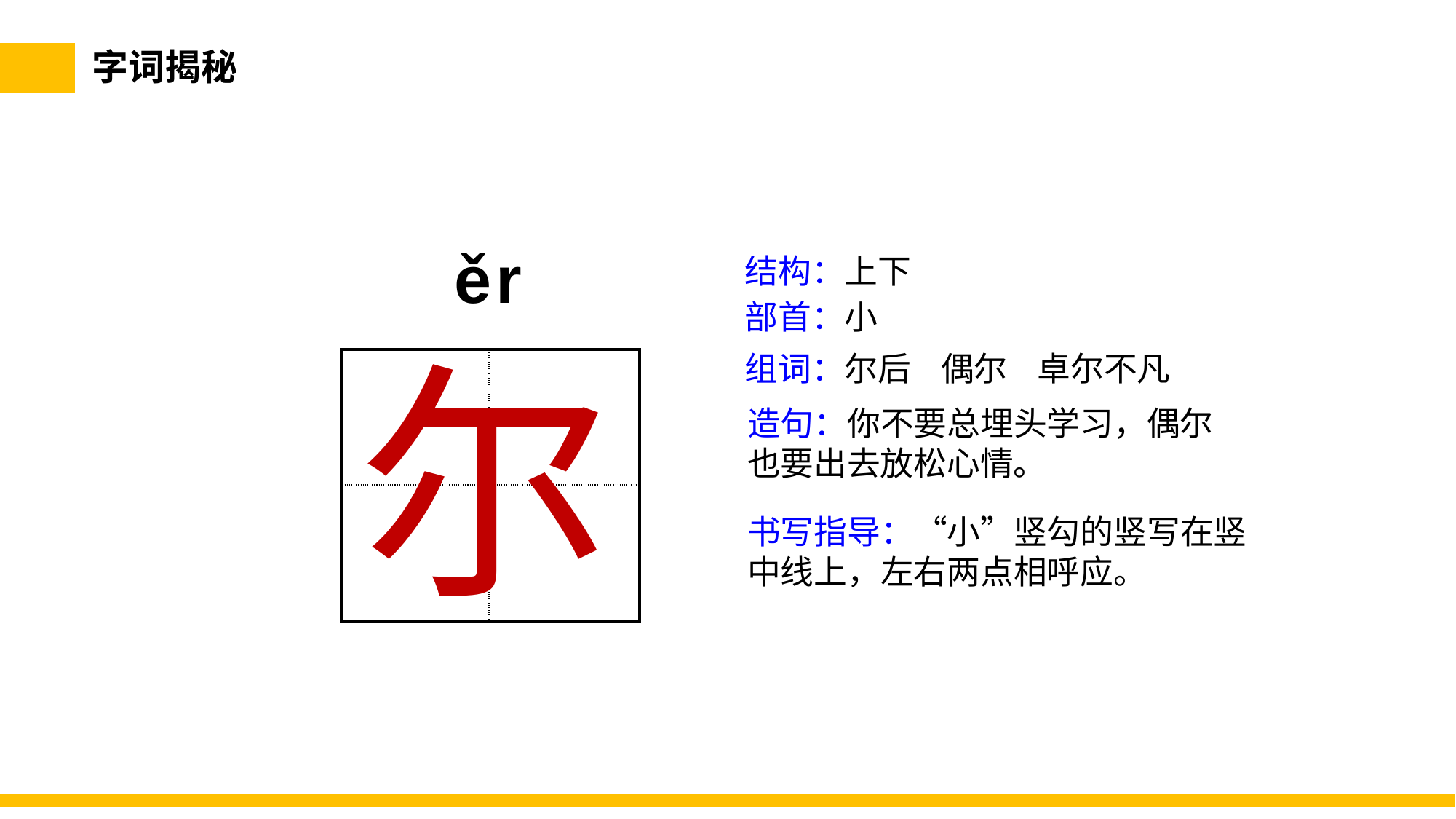

字词揭秘
ěr
结构：上下
部首：小
尔
组词：尔后    偶尔    卓尔不凡
|  |  |
| --- | --- |
|  |  |
造句：你不要总埋头学习，偶尔也要出去放松心情。

书写指导：“小”竖勾的竖写在竖中线上，左右两点相呼应。